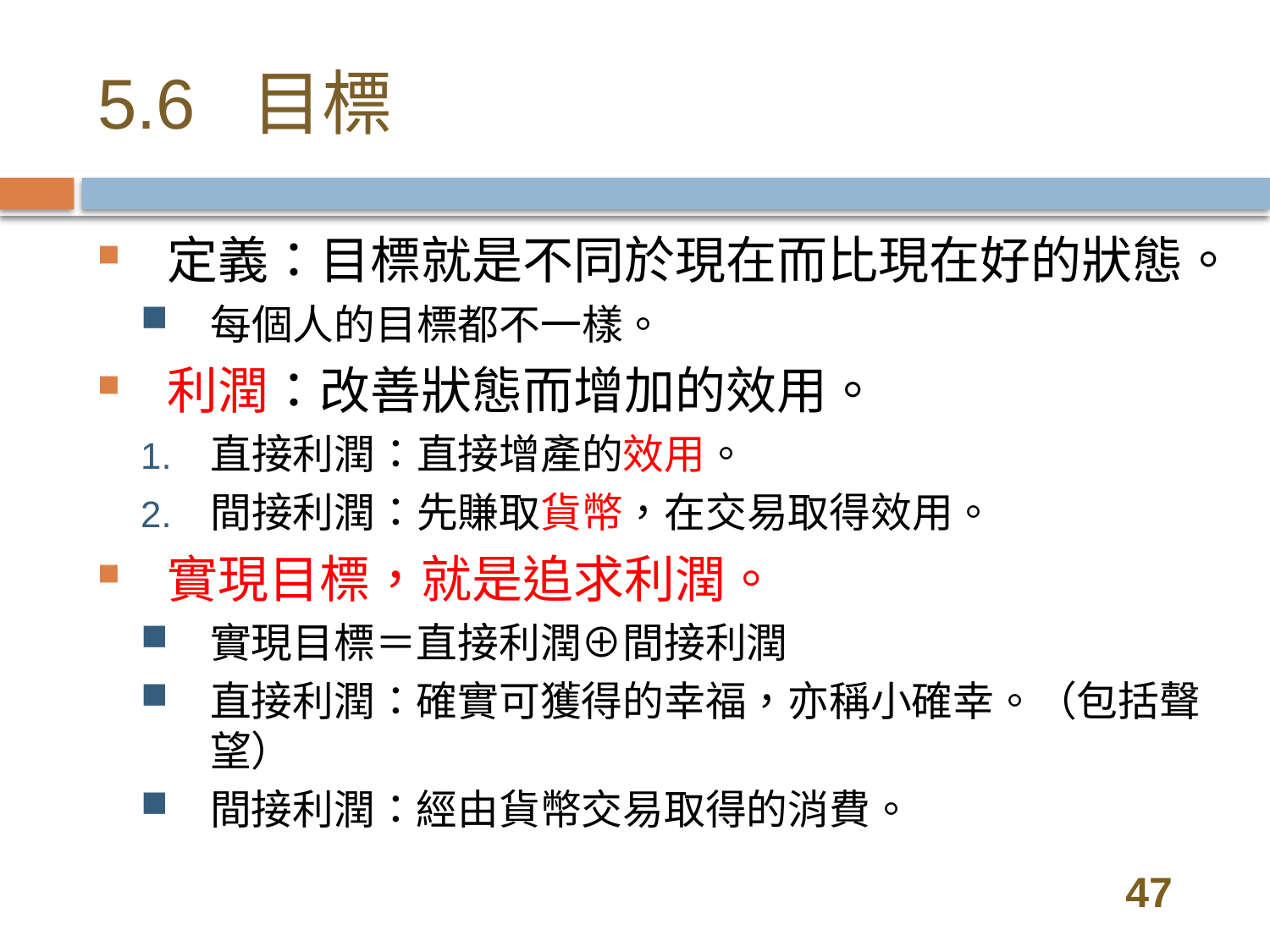

# 5.6  目標
定義：目標就是不同於現在而比現在好的狀態。
每個人的目標都不一樣。
利潤：改善狀態而增加的效用。
直接利潤：直接增產的效用。
間接利潤：先賺取貨幣，在交易取得效用。
實現目標，就是追求利潤。
實現目標＝直接利潤⊕間接利潤
直接利潤：確實可獲得的幸福，亦稱小確幸。（包括聲望）
間接利潤：經由貨幣交易取得的消費。

47